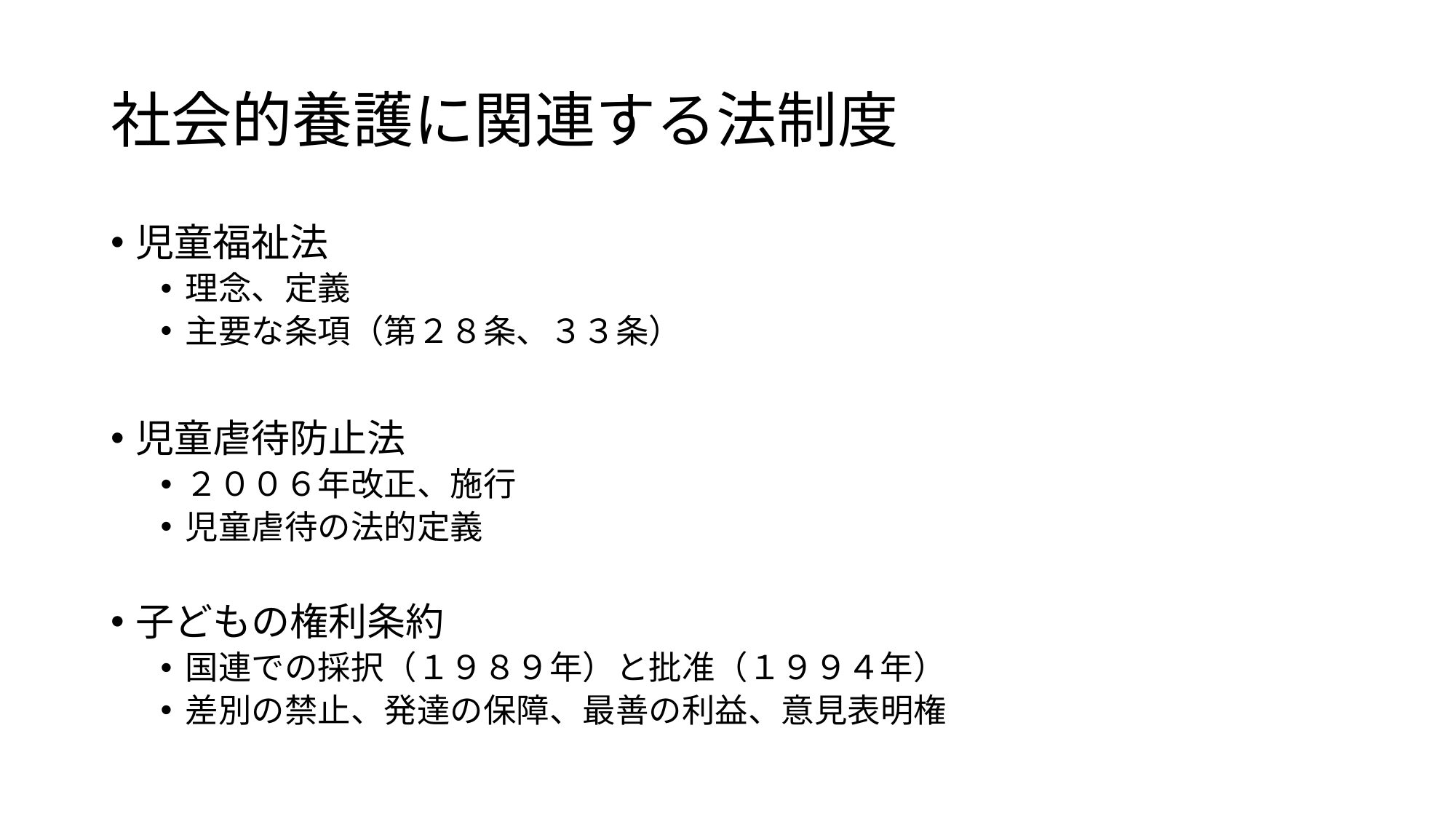

# 社会的養護に関連する法制度
児童福祉法
理念、定義
主要な条項（第２８条、３３条）

児童虐待防止法
２００６年改正、施行
児童虐待の法的定義

子どもの権利条約
国連での採択（１９８９年）と批准（１９９４年）
差別の禁止、発達の保障、最善の利益、意見表明権